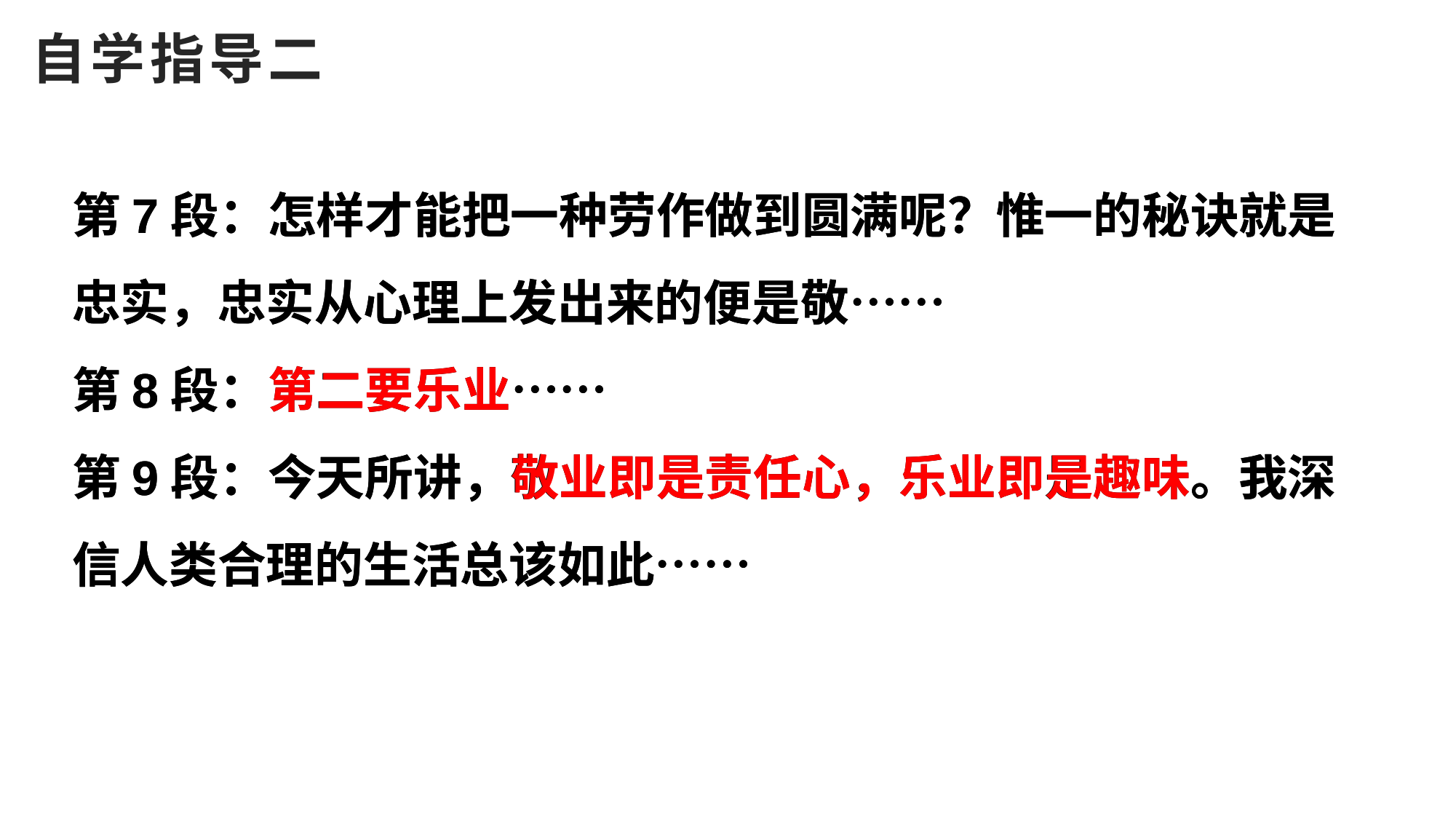

自学指导二
第7段：怎样才能把一种劳作做到圆满呢？惟一的秘诀就是忠实，忠实从心理上发出来的便是敬……
第8段：第二要乐业……
第9段：今天所讲，敬业即是责任心，乐业即是趣味。我深信人类合理的生活总该如此……
第7段：怎样才能把一种劳作做到圆满呢？惟一的秘诀就是忠实，忠实从心理上发出来的便是敬……
第8段：第二要乐业……
第9段：今天所讲，敬业即是责任心，乐业即是趣味。我深信人类合理的生活总该如此……